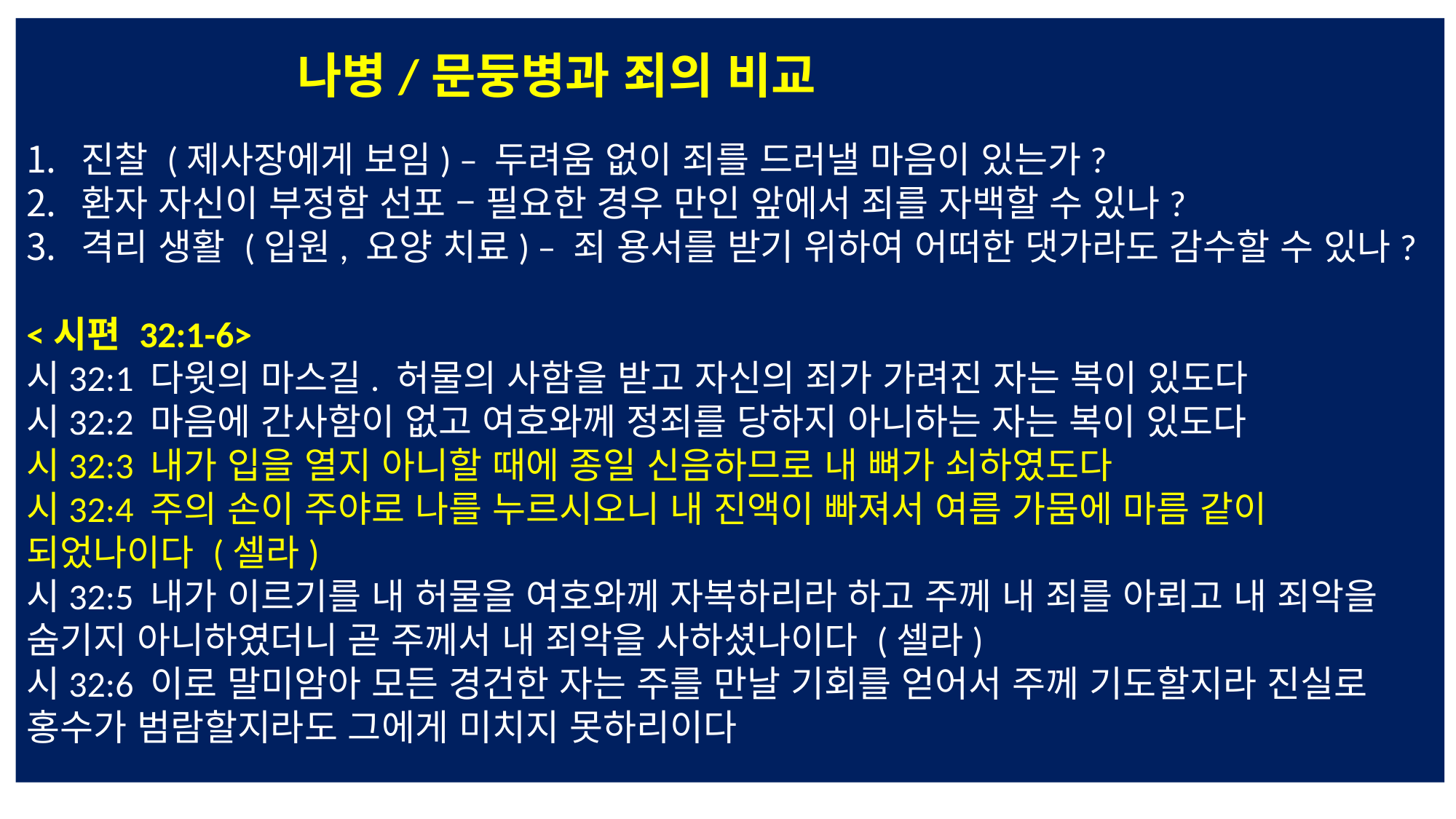

나병/문둥병과 죄의 비교

진찰 (제사장에게 보임) – 두려움 없이 죄를 드러낼 마음이 있는가?
환자 자신이 부정함 선포 – 필요한 경우 만인 앞에서 죄를 자백할 수 있나?
격리 생활 (입원, 요양 치료) – 죄 용서를 받기 위하여 어떠한 댓가라도 감수할 수 있나?

<시편 32:1-6>
시32:1 다윗의 마스길. 허물의 사함을 받고 자신의 죄가 가려진 자는 복이 있도다
시32:2 마음에 간사함이 없고 여호와께 정죄를 당하지 아니하는 자는 복이 있도다
시32:3 내가 입을 열지 아니할 때에 종일 신음하므로 내 뼈가 쇠하였도다
시32:4 주의 손이 주야로 나를 누르시오니 내 진액이 빠져서 여름 가뭄에 마름 같이 되었나이다 (셀라)
시32:5 내가 이르기를 내 허물을 여호와께 자복하리라 하고 주께 내 죄를 아뢰고 내 죄악을 숨기지 아니하였더니 곧 주께서 내 죄악을 사하셨나이다 (셀라)
시32:6 이로 말미암아 모든 경건한 자는 주를 만날 기회를 얻어서 주께 기도할지라 진실로 홍수가 범람할지라도 그에게 미치지 못하리이다